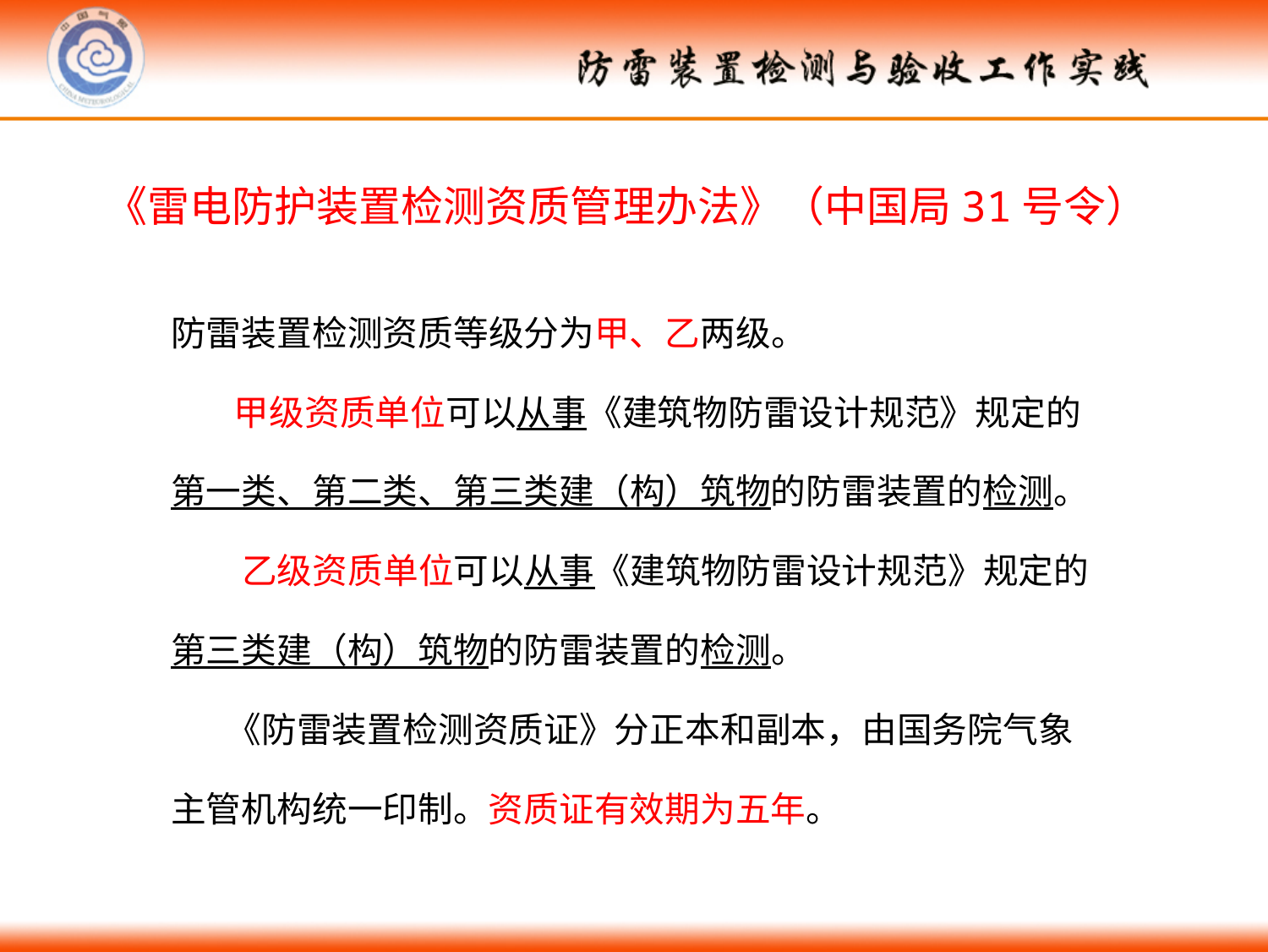

《雷电防护装置检测资质管理办法》（中国局31号令）
防雷装置检测资质等级分为甲、乙两级。
       甲级资质单位可以从事《建筑物防雷设计规范》规定的第一类、第二类、第三类建（构）筑物的防雷装置的检测。
        乙级资质单位可以从事《建筑物防雷设计规范》规定的第三类建（构）筑物的防雷装置的检测。
      《防雷装置检测资质证》分正本和副本，由国务院气象主管机构统一印制。资质证有效期为五年。